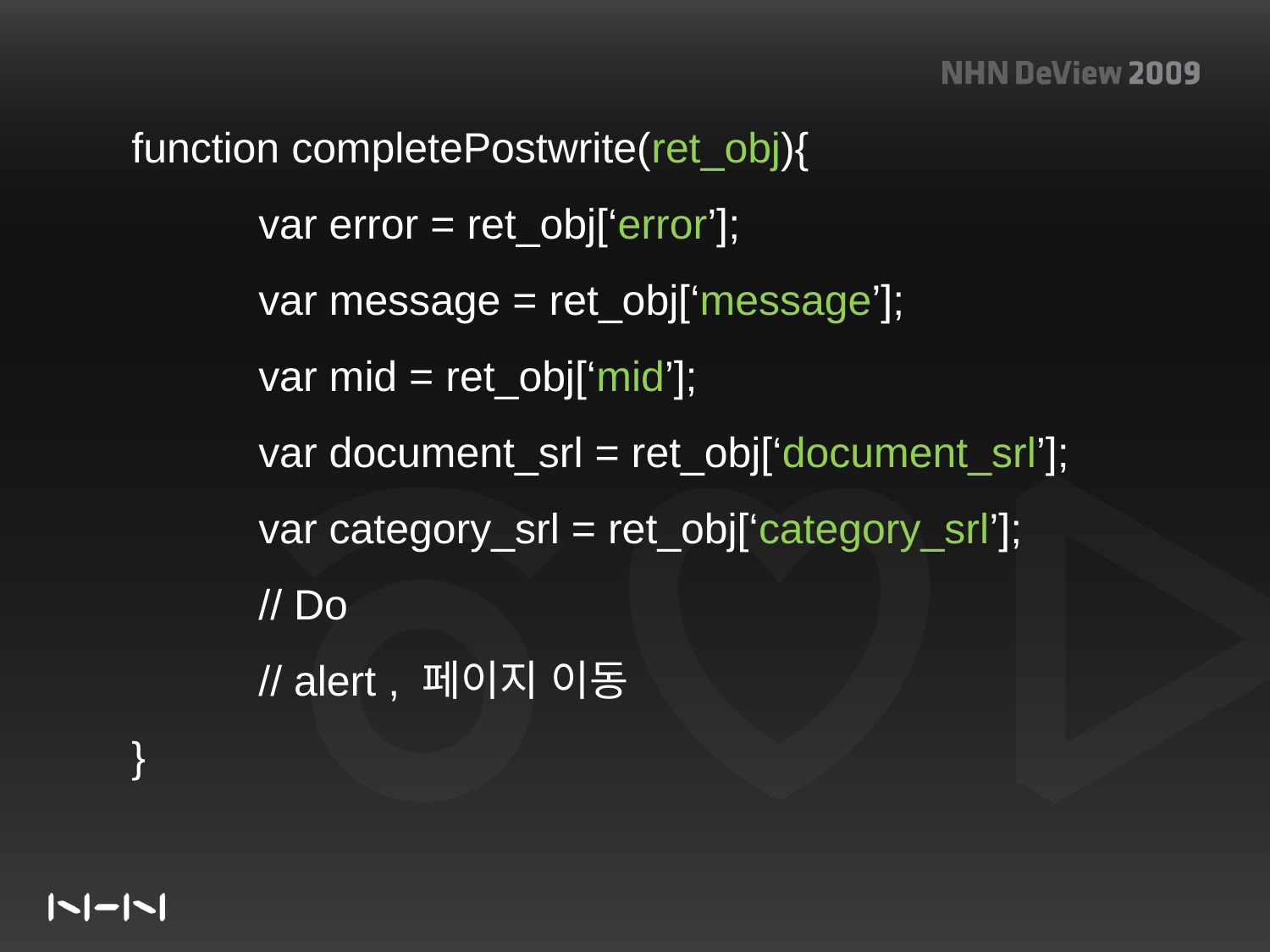

function completePostwrite(ret_obj){
	var error = ret_obj[‘error’];
	var message = ret_obj[‘message’];
	var mid = ret_obj[‘mid’];
	var document_srl = ret_obj[‘document_srl’];
	var category_srl = ret_obj[‘category_srl’];
	// Do
	// alert , 페이지 이동
}